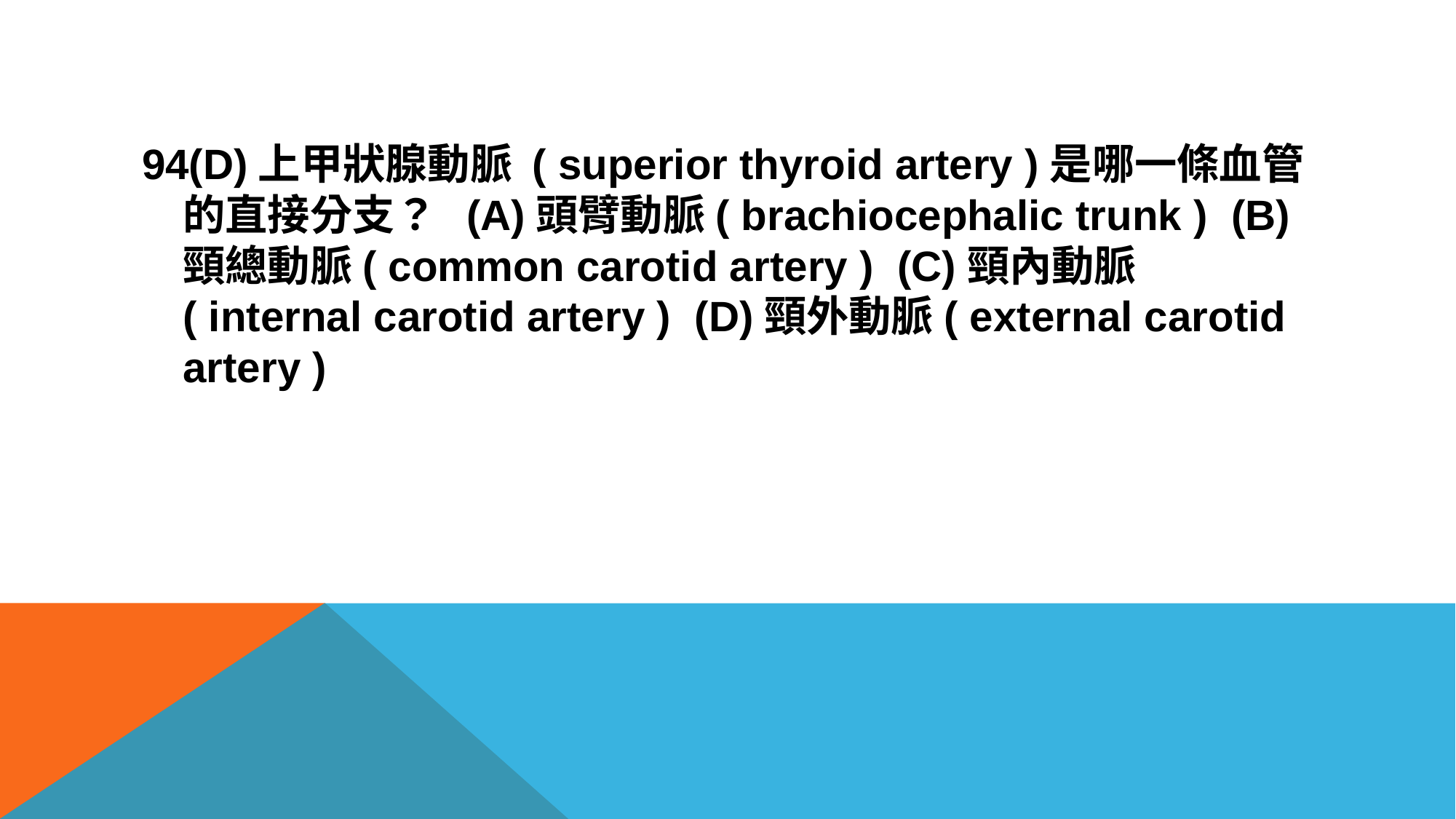

#
94(D)上甲狀腺動脈 ( superior thyroid artery )是哪一條血管的直接分支？  (A)頭臂動脈( brachiocephalic trunk )  (B)頸總動脈( common carotid artery )  (C)頸內動脈( internal carotid artery )  (D)頸外動脈( external carotid artery )